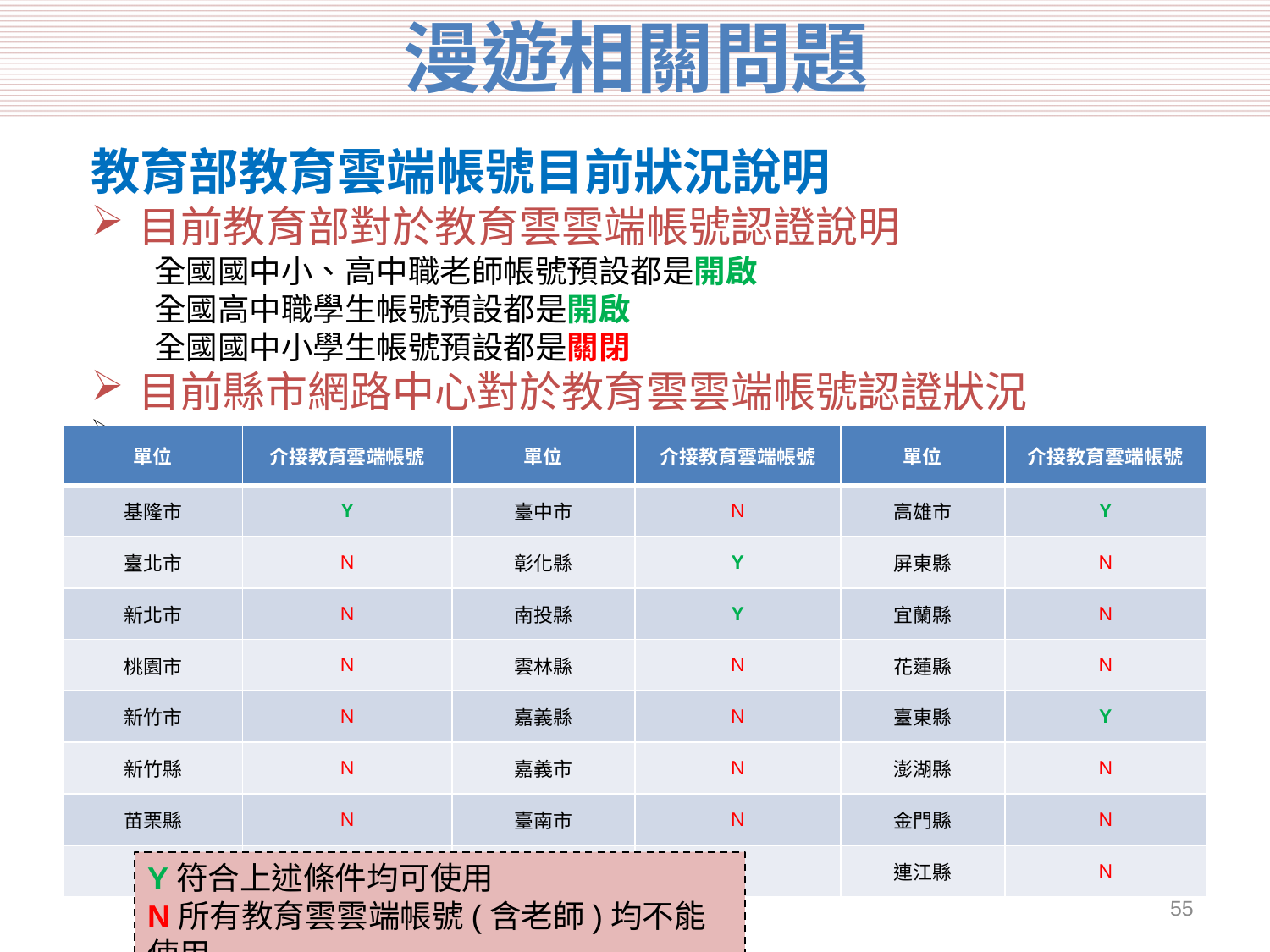

# 漫遊相關問題
教育部教育雲端帳號目前狀況說明
目前教育部對於教育雲雲端帳號認證說明
	全國國中小、高中職老師帳號預設都是開啟
	全國高中職學生帳號預設都是開啟
	全國國中小學生帳號預設都是關閉
目前縣市網路中心對於教育雲雲端帳號認證狀況

| 單位 | 介接教育雲端帳號 | 單位 | 介接教育雲端帳號 | 單位 | 介接教育雲端帳號 |
| --- | --- | --- | --- | --- | --- |
| 基隆市 | Y | 臺中市 | N | 高雄市 | Y |
| 臺北市 | N | 彰化縣 | Y | 屏東縣 | N |
| 新北市 | N | 南投縣 | Y | 宜蘭縣 | N |
| 桃園市 | N | 雲林縣 | N | 花蓮縣 | N |
| 新竹市 | N | 嘉義縣 | N | 臺東縣 | Y |
| 新竹縣 | N | 嘉義市 | N | 澎湖縣 | N |
| 苗栗縣 | N | 臺南市 | N | 金門縣 | N |
|  |  |  |  | 連江縣 | N |
Y符合上述條件均可使用
N所有教育雲雲端帳號(含老師)均不能使用
55